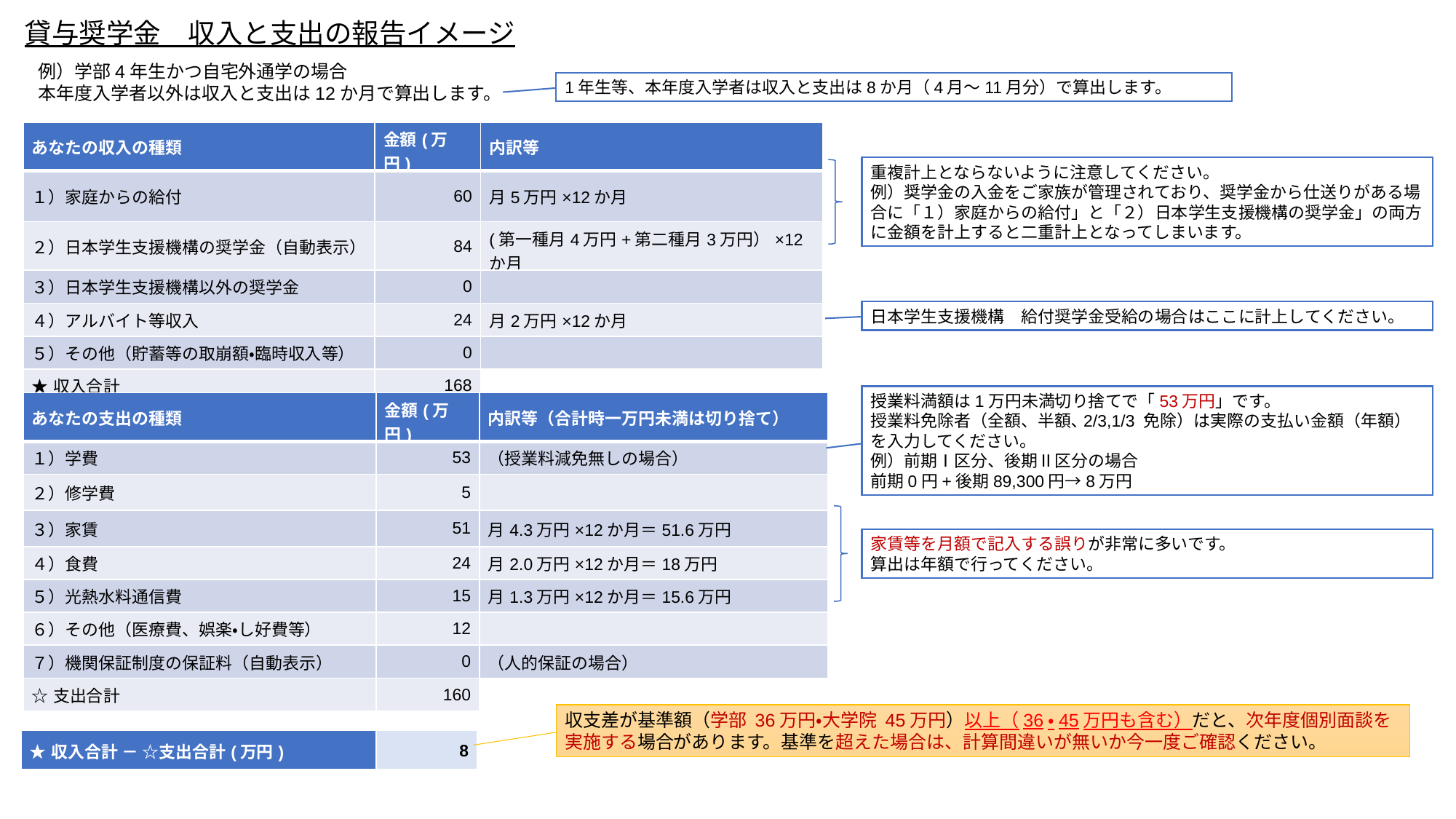

貸与奨学金　収入と支出の報告イメージ
例）学部4年生かつ自宅外通学の場合
本年度入学者以外は収入と支出は12か月で算出します。
1年生等、本年度入学者は収入と支出は8か月（4月～11月分）で算出します。
| あなたの収入の種類 | 金額(万円) | 内訳等 |
| --- | --- | --- |
| １）家庭からの給付 | 60 | 月5万円×12か月 |
| ２）日本学生支援機構の奨学金（自動表示） | 84 | (第一種月4万円+第二種月3万円）×12か月 |
| ３）日本学生支援機構以外の奨学金 | 0 |  |
| ４）アルバイト等収入 | 24 | 月2万円×12か月 |
| ５）その他（貯蓄等の取崩額・臨時収入等） | 0 |  |
| ★収入合計 | 168 |  |
重複計上とならないように注意してください。
例）奨学金の入金をご家族が管理されており、奨学金から仕送りがある場合に「１）家庭からの給付」と「２）日本学生支援機構の奨学金」の両方に金額を計上すると二重計上となってしまいます。

日本学生支援機構　給付奨学金受給の場合はここに計上してください。
授業料満額は1万円未満切り捨てで「53万円」です。
授業料免除者（全額、半額､2/3,1/3 免除）は実際の支払い金額（年額）を入力してください。
例）前期Ⅰ区分、後期Ⅱ区分の場合
前期0円+後期89,300円→8万円
| あなたの支出の種類 | 金額(万円) | 内訳等（合計時一万円未満は切り捨て） |
| --- | --- | --- |
| １）学費 | 53 | （授業料減免無しの場合） |
| ２）修学費 | 5 |  |
| ３）家賃 | 51 | 月4.3万円×12か月＝51.6万円 |
| ４）食費 | 24 | 月2.0万円×12か月＝18万円 |
| ５）光熱水料通信費 | 15 | 月1.3万円×12か月＝15.6万円 |
| ６）その他（医療費、娯楽・し好費等） | 12 |  |
| ７）機関保証制度の保証料（自動表示） | 0 | （人的保証の場合） |
| ☆支出合計 | 160 |  |

家賃等を月額で記入する誤りが非常に多いです。
算出は年額で行ってください。
収支差が基準額（学部 36万円・大学院 45万円）以上（36・45万円も含む）だと、次年度個別面談を実施する場合があります。基準を超えた場合は、計算間違いが無いか今一度ご確認ください。
| ★収入合計 － ☆支出合計(万円) | 8 |
| --- | --- |